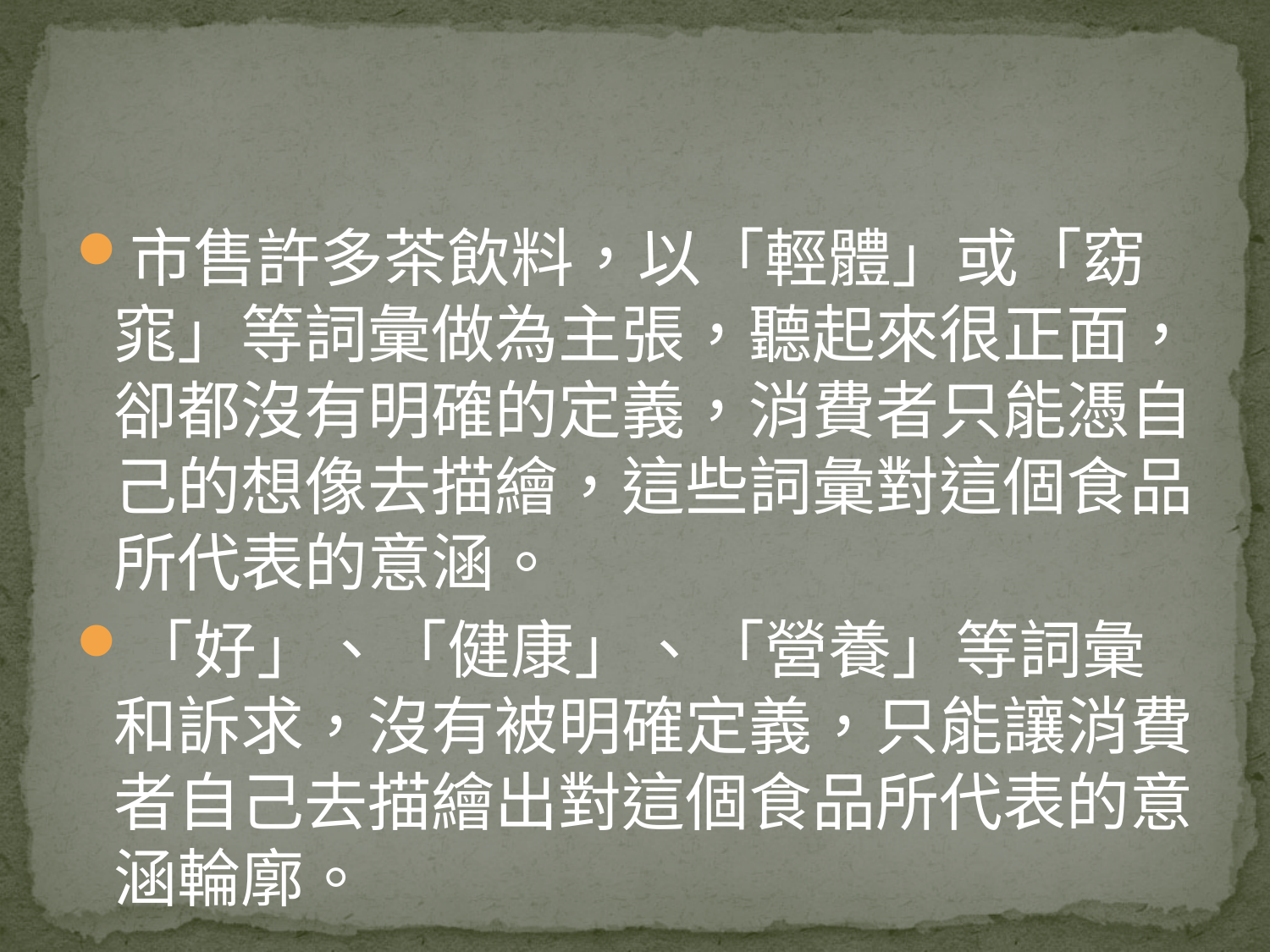

#
市售許多茶飲料，以「輕體」或「窈窕」等詞彙做為主張，聽起來很正面，卻都沒有明確的定義，消費者只能憑自己的想像去描繪，這些詞彙對這個食品所代表的意涵。
「好」、「健康」、「營養」等詞彙和訴求，沒有被明確定義，只能讓消費者自己去描繪出對這個食品所代表的意涵輪廓。